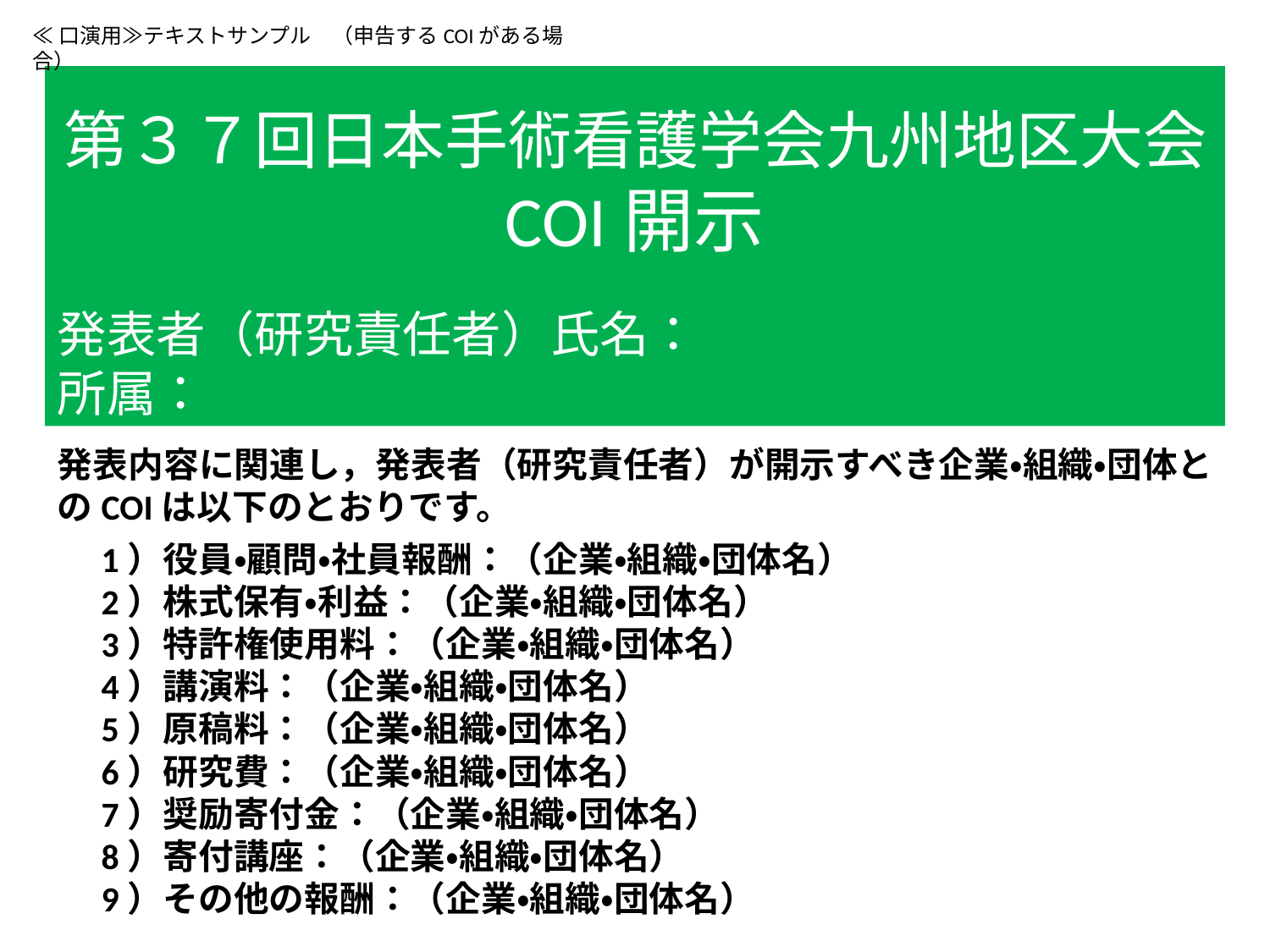

≪口演用≫テキストサンプル　（申告するCOIがある場合）

第３７回日本手術看護学会九州地区大会
COI開示

発表者（研究責任者）氏名：
所属：

発表内容に関連し，発表者（研究責任者）が開示すべき企業・組織・団体とのCOIは以下のとおりです。
　1）役員・顧問・社員報酬：（企業・組織・団体名）
　2）株式保有・利益：（企業・組織・団体名）
　3）特許権使用料：（企業・組織・団体名）
　4）講演料：（企業・組織・団体名）
　5）原稿料：（企業・組織・団体名）
　6）研究費：（企業・組織・団体名）
　7）奨励寄付金：（企業・組織・団体名）
　8）寄付講座：（企業・組織・団体名）
　9）その他の報酬：（企業・組織・団体名）